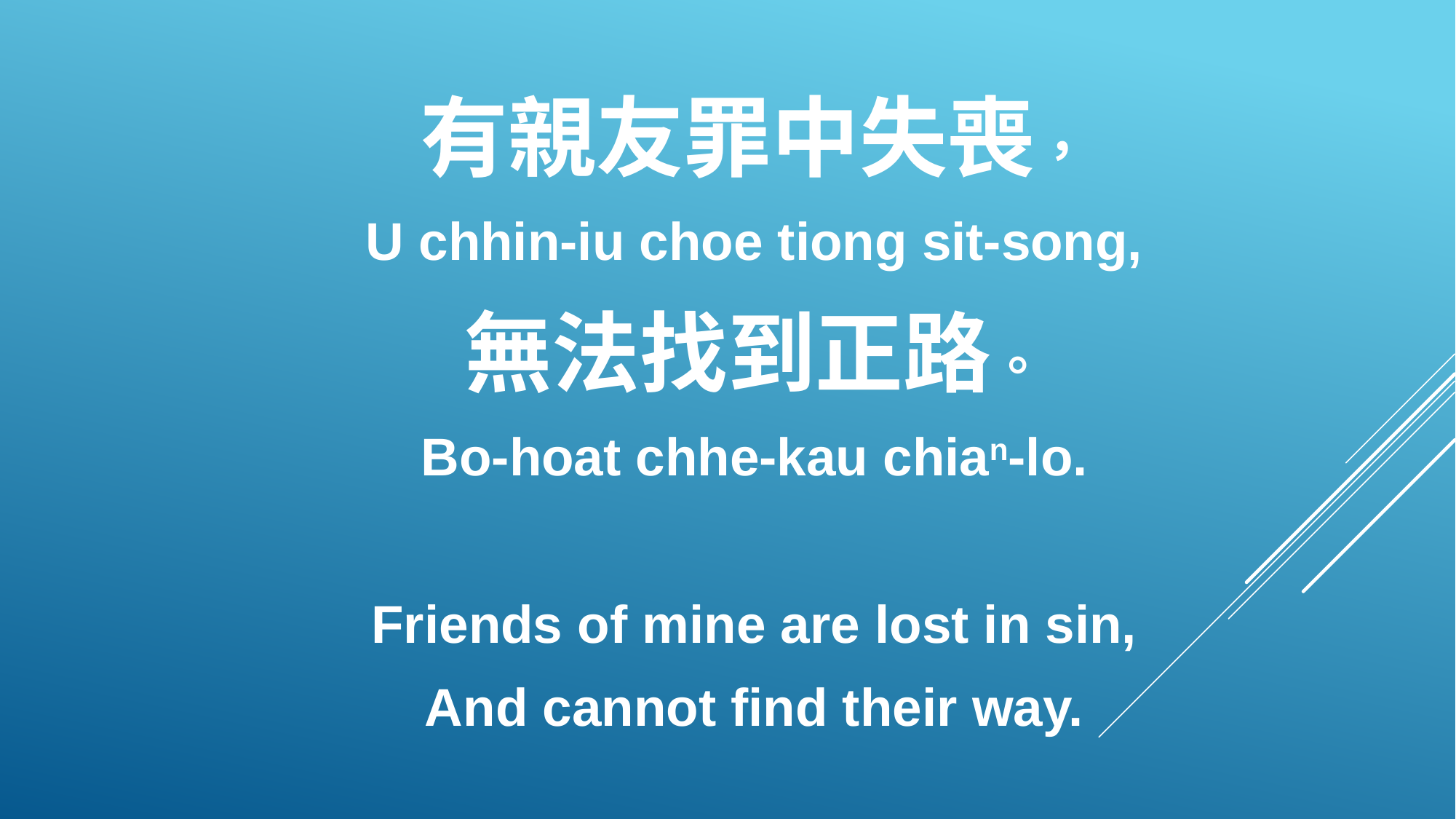

有親友罪中失喪，
U chhin-iu choe tiong sit-song,
無法找到正路。
Bo-hoat chhe-kau chian-lo.

Friends of mine are lost in sin,
And cannot find their way.